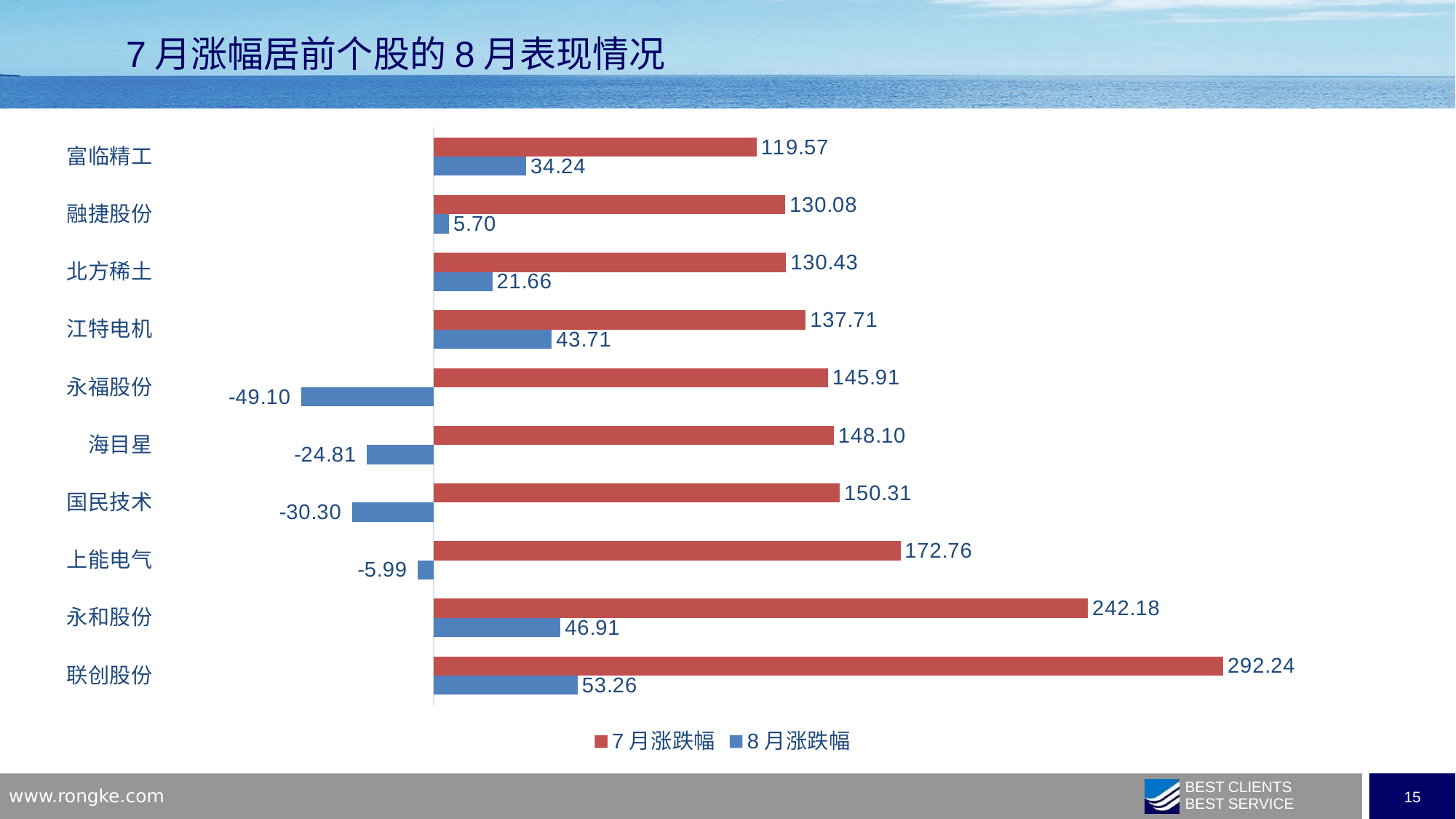

7月涨幅居前个股的8月表现情况

### Chart

| Category | 8月涨跌幅 | 7月涨跌幅 |
|---|---|---|
| 联创股份 | 53.260073260073 | 292.24137931034 |
| 永和股份 | 46.910688140556 | 242.18436873747 |
| 上能电气 | -5.9865418825895 | 172.76371308017 |
| 国民技术 | -30.3 | 150.31289111389 |
| 海目星 | -24.813333333333 | 148.09791597751 |
| 永福股份 | -49.099015418911 | 145.9113750571 |
| 江特电机 | 43.70897155361 | 137.71131339402 |
| 北方稀土 | 21.656184486373 | 130.4347826087 |
| 融捷股份 | 5.7036146103691 | 130.0757355083 |
| 富临精工 | 34.239842726081 | 119.56834532374 |